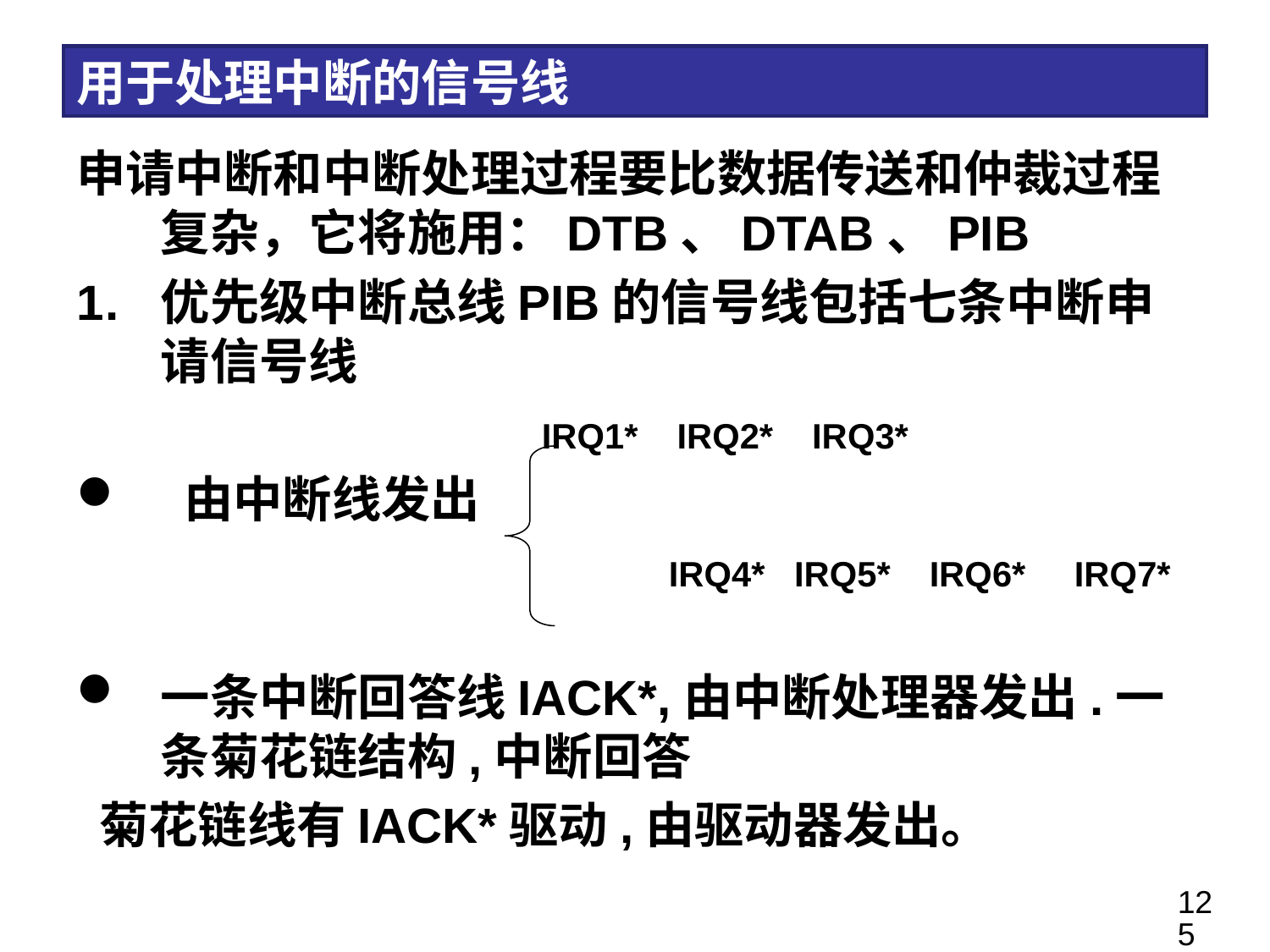

# 用于处理中断的信号线
申请中断和中断处理过程要比数据传送和仲裁过程复杂，它将施用：DTB、DTAB、PIB
优先级中断总线PIB的信号线包括七条中断申请信号线
                        		IRQ1*    IRQ2*    IRQ3*
 由中断线发出
                          			IRQ4*   IRQ5*    IRQ6*     IRQ7*
一条中断回答线IACK*,由中断处理器发出.一条菊花链结构,中断回答
 菊花链线有IACK*驱动,由驱动器发出。

125